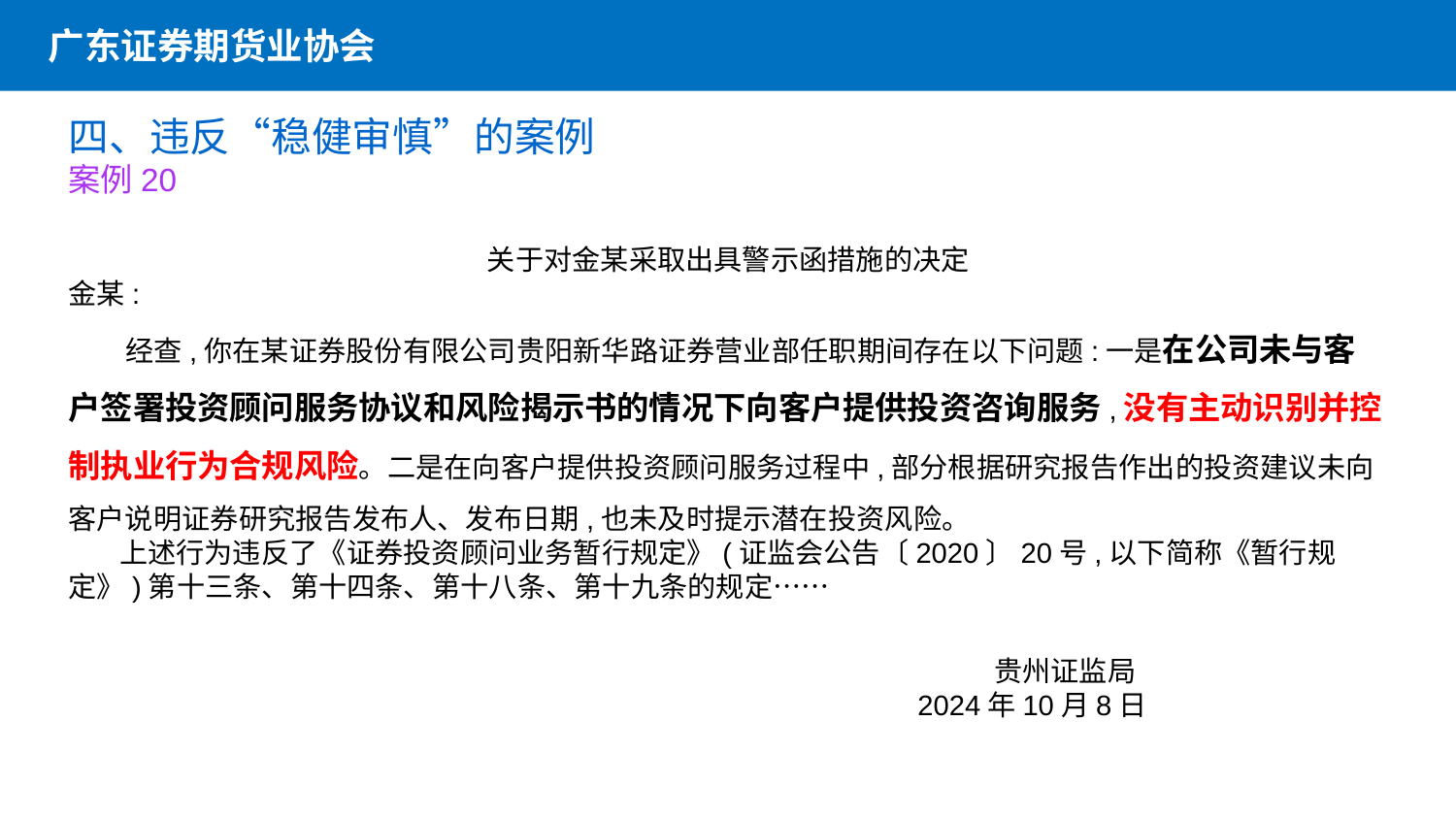

广东证券期货业协会
四、违反“稳健审慎”的案例
案例20

关于对金某采取出具警示函措施的决定
金某:
        经查,你在某证券股份有限公司贵阳新华路证券营业部任职期间存在以下问题:一是在公司未与客户签署投资顾问服务协议和风险揭示书的情况下向客户提供投资咨询服务,没有主动识别并控制执业行为合规风险。二是在向客户提供投资顾问服务过程中,部分根据研究报告作出的投资建议未向客户说明证券研究报告发布人、发布日期,也未及时提示潜在投资风险。
       上述行为违反了《证券投资顾问业务暂行规定》(证监会公告〔2020〕20号,以下简称《暂行规定》)第十三条、第十四条、第十八条、第十九条的规定……

                                                                                                         贵州证监局
　　　　　　　                                                                                                      2024年10月8日